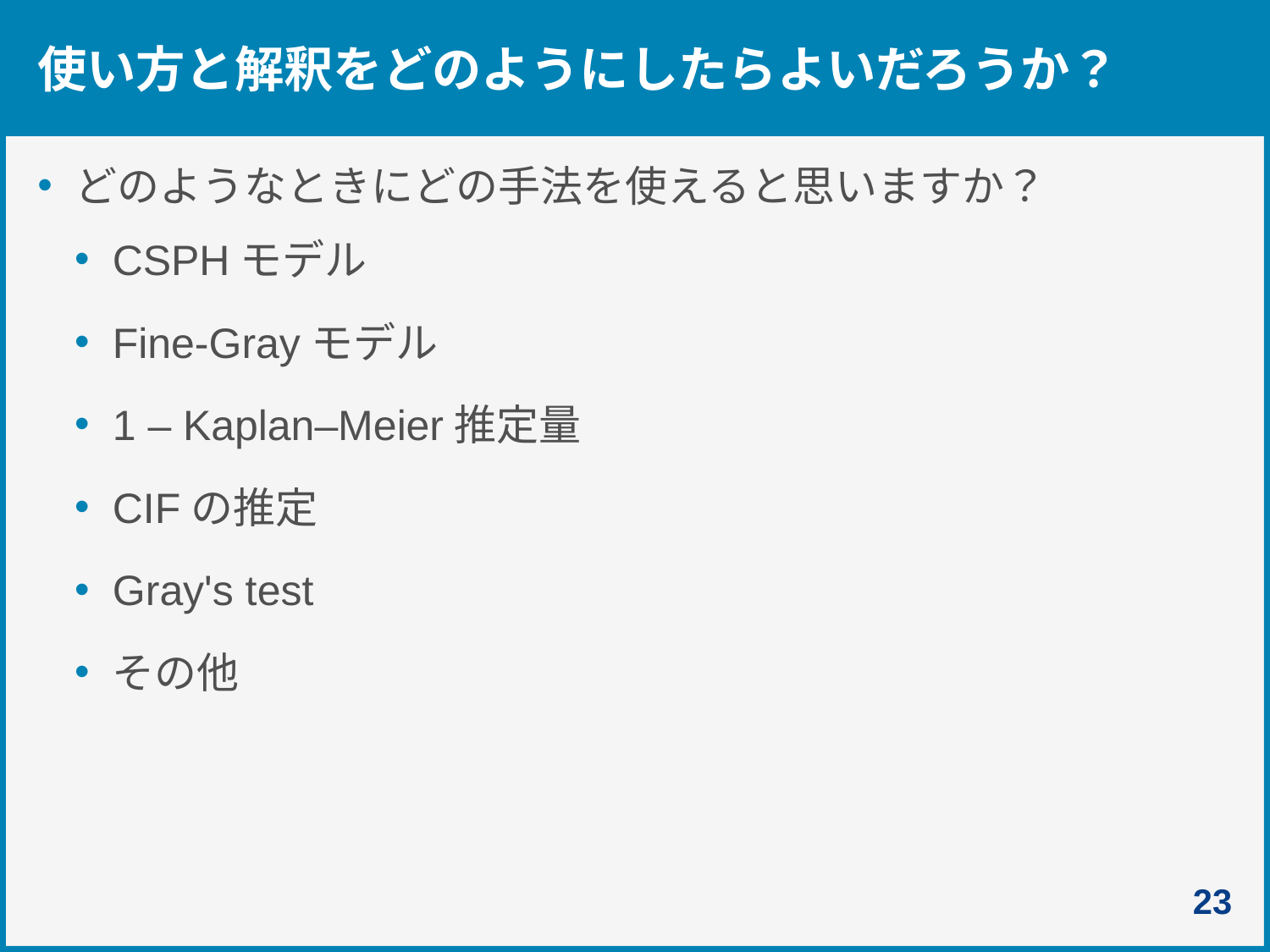

# 使い方と解釈をどのようにしたらよいだろうか？
どのようなときにどの手法を使えると思いますか？
CSPHモデル
Fine-Grayモデル
1 – Kaplan–Meier推定量
CIFの推定
Gray's test
その他
23